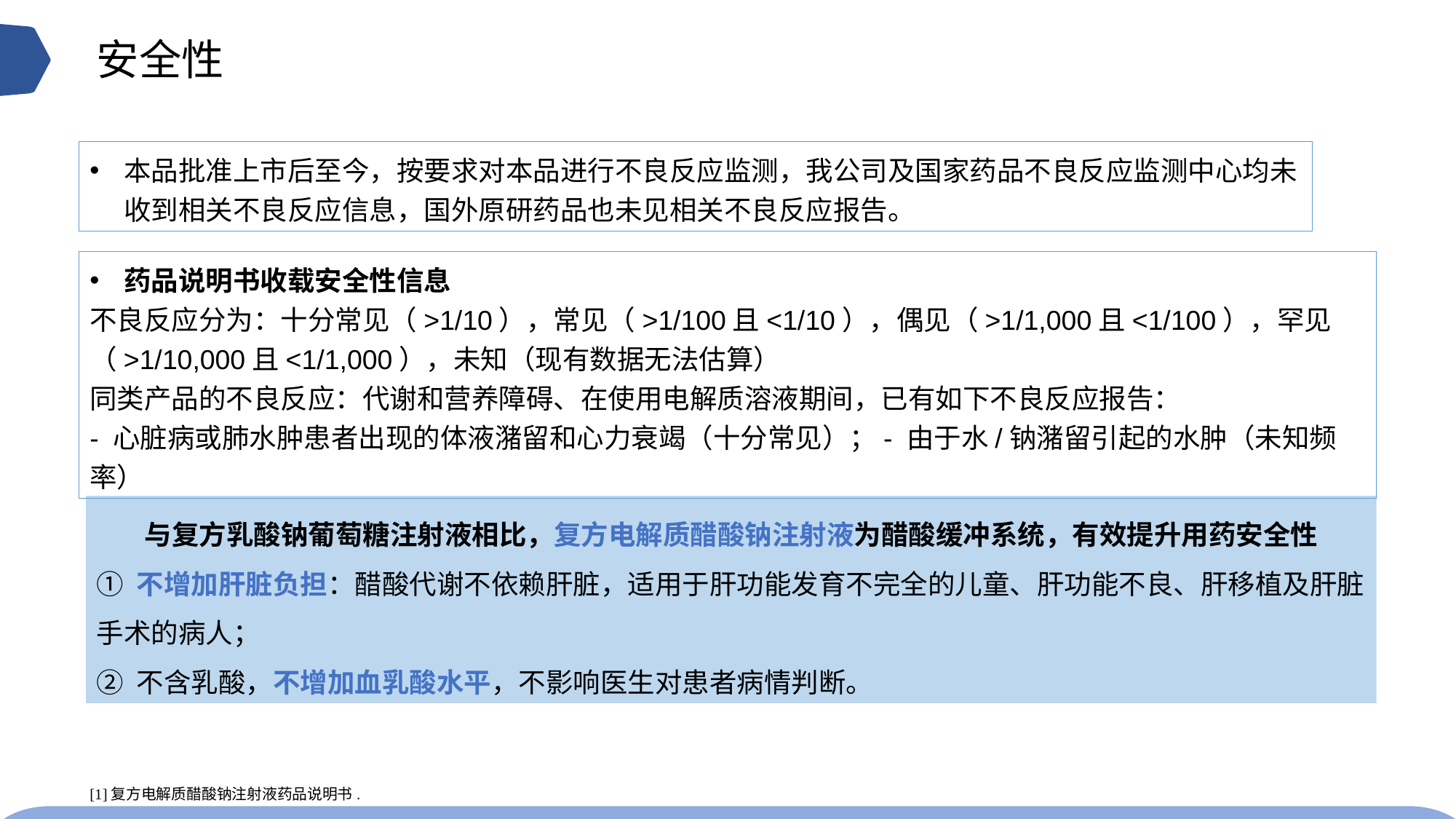

安全性
本品批准上市后至今，按要求对本品进行不良反应监测，我公司及国家药品不良反应监测中心均未收到相关不良反应信息，国外原研药品也未见相关不良反应报告。
药品说明书收载安全性信息
不良反应分为：十分常见（>1/10），常见（>1/100且<1/10），偶见（>1/1,000且<1/100），罕见（>1/10,000且<1/1,000），未知（现有数据无法估算）
同类产品的不良反应：代谢和营养障碍、在使用电解质溶液期间，已有如下不良反应报告：
- 心脏病或肺水肿患者出现的体液潴留和心力衰竭（十分常见）；- 由于水/钠潴留引起的水肿（未知频率）
与复方乳酸钠葡萄糖注射液相比，复方电解质醋酸钠注射液为醋酸缓冲系统，有效提升用药安全性
① 不增加肝脏负担：醋酸代谢不依赖肝脏，适用于肝功能发育不完全的儿童、肝功能不良、肝移植及肝脏手术的病人；
② 不含乳酸，不增加血乳酸水平，不影响医生对患者病情判断。
[1]复方电解质醋酸钠注射液药品说明书.